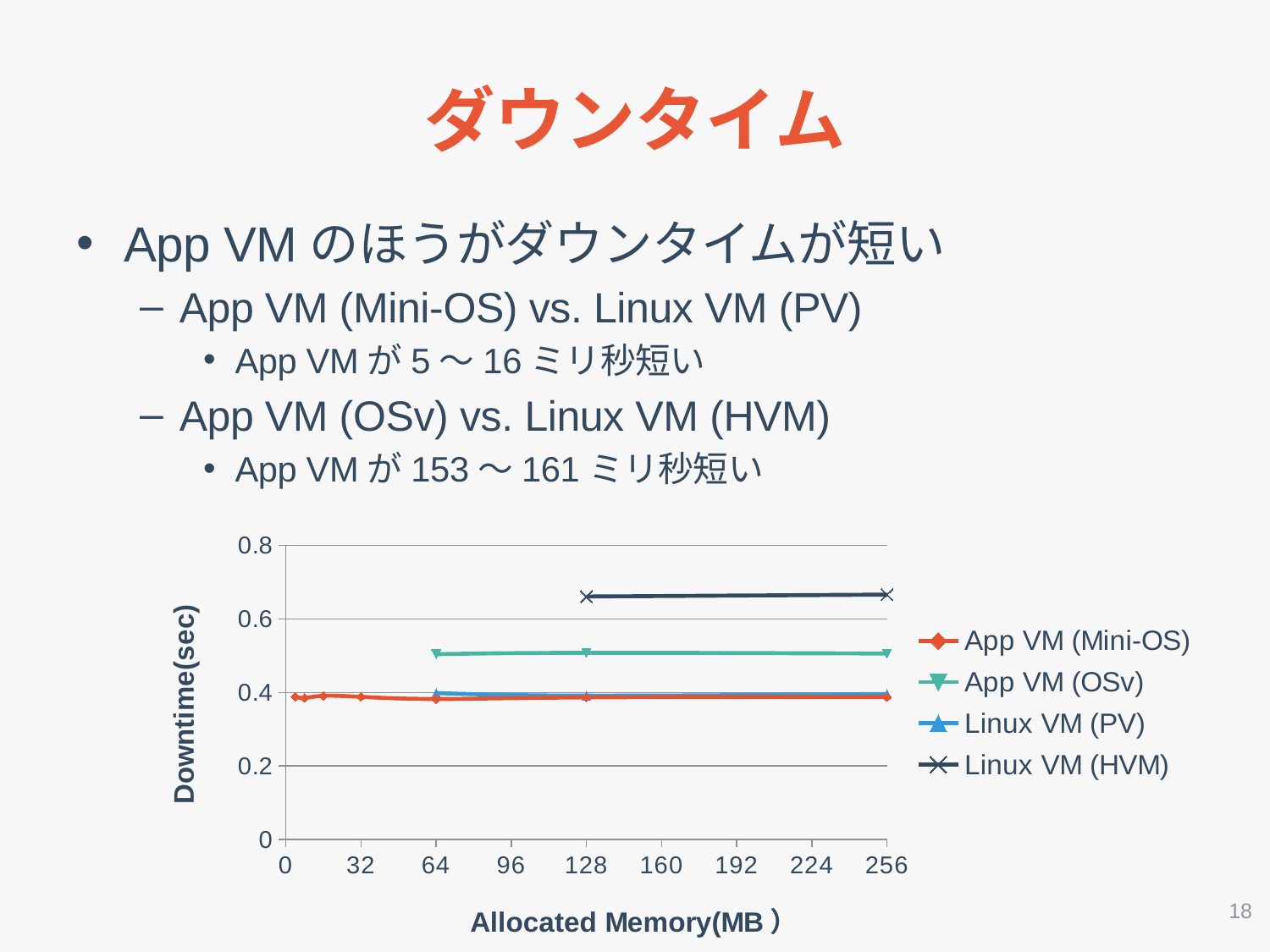

# ダウンタイム
App VMのほうがダウンタイムが短い
App VM (Mini-OS) vs. Linux VM (PV)
App VMが5〜16ミリ秒短い
App VM (OSv) vs. Linux VM (HVM)
App VMが153〜161ミリ秒短い

### Chart

| Category | App VM (Mini-OS) | App VM (OSv) | Linux VM (PV) | Linux VM (HVM) |
|---|---|---|---|---|
18